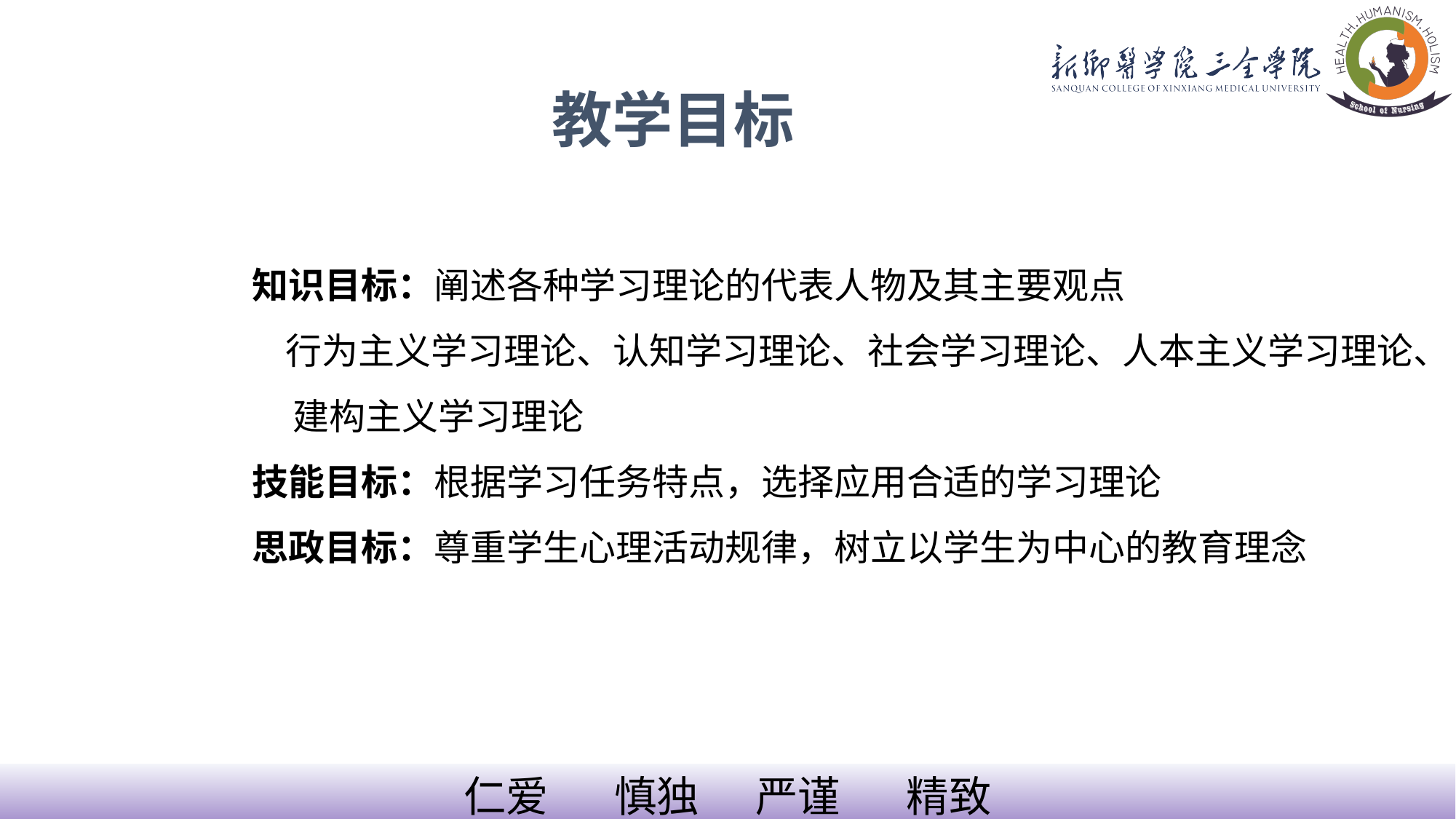

教学目标
知识目标：阐述各种学习理论的代表人物及其主要观点
   行为主义学习理论、认知学习理论、社会学习理论、人本主义学习理论、建构主义学习理论
技能目标：根据学习任务特点，选择应用合适的学习理论
思政目标：尊重学生心理活动规律，树立以学生为中心的教育理念